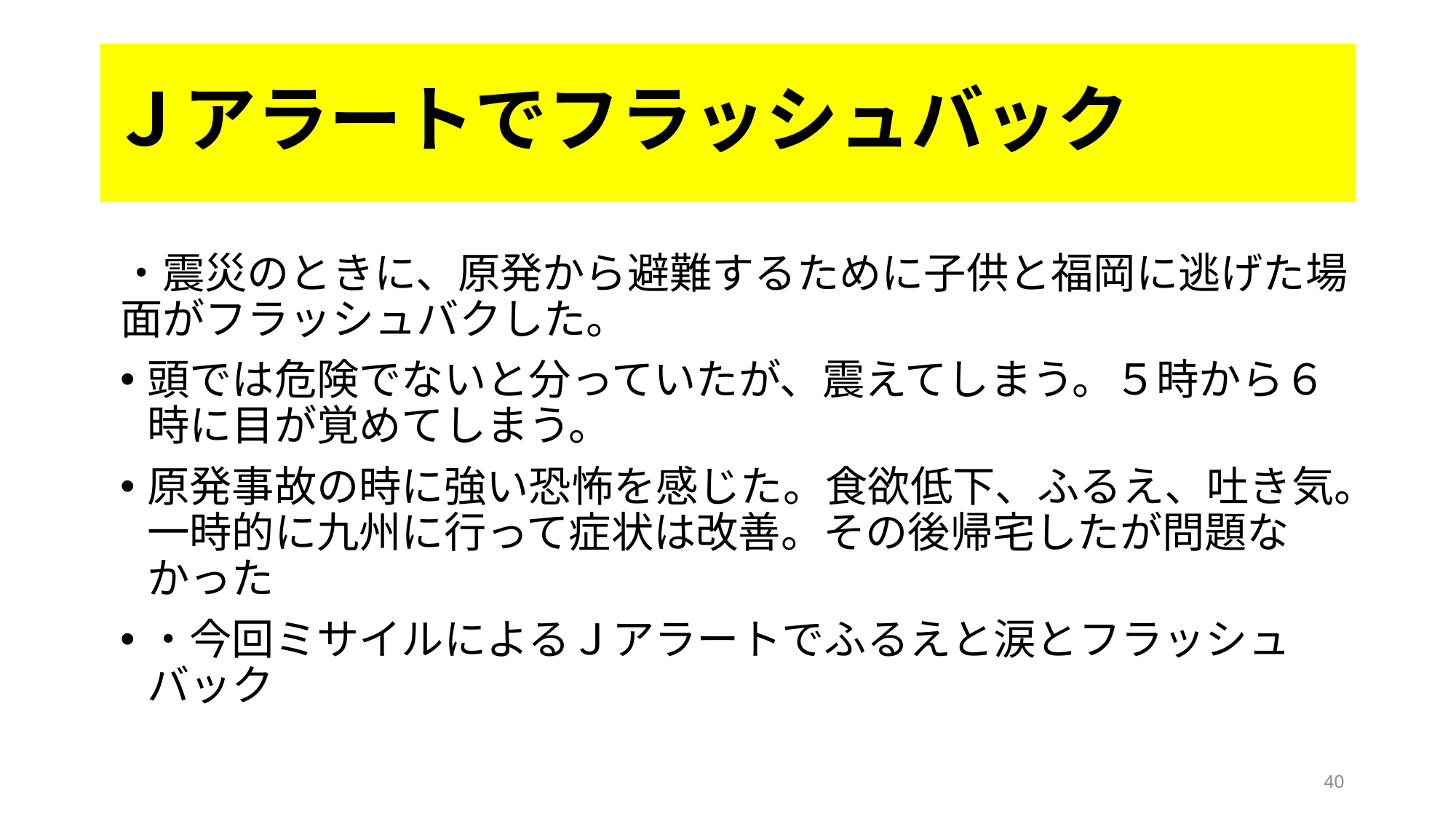

# Ｊアラートでフラッシュバック
・震災のときに、原発から避難するために子供と福岡に逃げた場面がフラッシュバクした。
頭では危険でないと分っていたが、震えてしまう。５時から６時に目が覚めてしまう。
原発事故の時に強い恐怖を感じた。食欲低下、ふるえ、吐き気。一時的に九州に行って症状は改善。その後帰宅したが問題なかった
・今回ミサイルによるＪアラートでふるえと涙とフラッシュバック
40